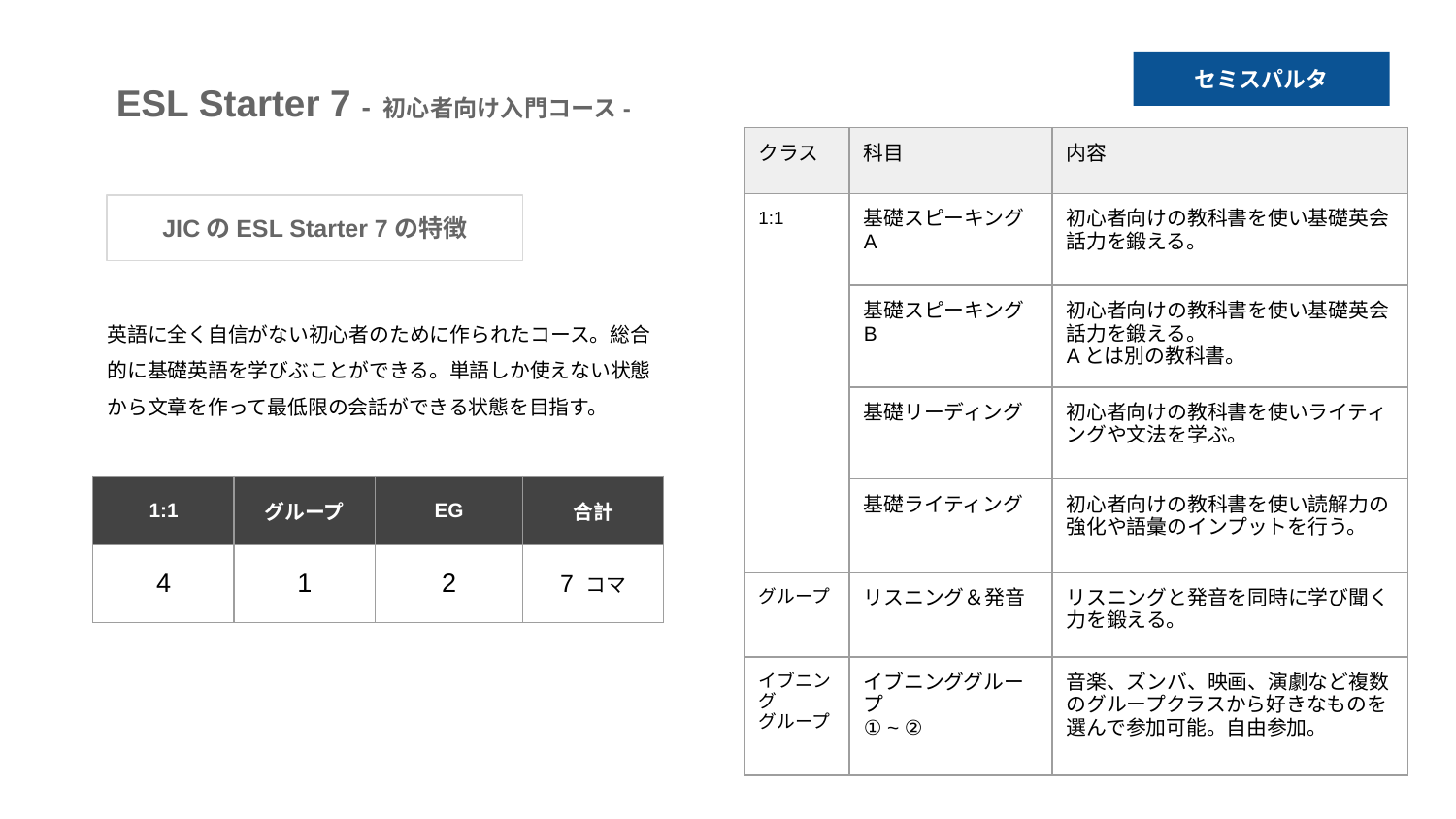

ESL Starter 7 - 初心者向け入門コース-
セミスパルタ
| クラス | 科目 | 内容 |
| --- | --- | --- |
| 1:1 | 基礎スピーキングA | 初心者向けの教科書を使い基礎英会話力を鍛える。 |
|  | 基礎スピーキングB | 初心者向けの教科書を使い基礎英会話力を鍛える。 Aとは別の教科書。 |
|  | 基礎リーディング | 初心者向けの教科書を使いライティングや文法を学ぶ。 |
|  | 基礎ライティング | 初心者向けの教科書を使い読解力の強化や語彙のインプットを行う。 |
| グループ | リスニング＆発音 | リスニングと発音を同時に学び聞く力を鍛える。 |
| イブニング グループ | イブニンググループ ① ~ ② | 音楽、ズンバ、映画、演劇など複数のグループクラスから好きなものを選んで参加可能。自由参加。 |
JICのESL Starter 7の特徴
英語に全く自信がない初心者のために作られたコース。総合的に基礎英語を学びぶことができる。単語しか使えない状態から文章を作って最低限の会話ができる状態を目指す。
| 1:1 | グループ | EG | 合計 |
| --- | --- | --- | --- |
| 4 | 1 | 2 | 7 コマ |